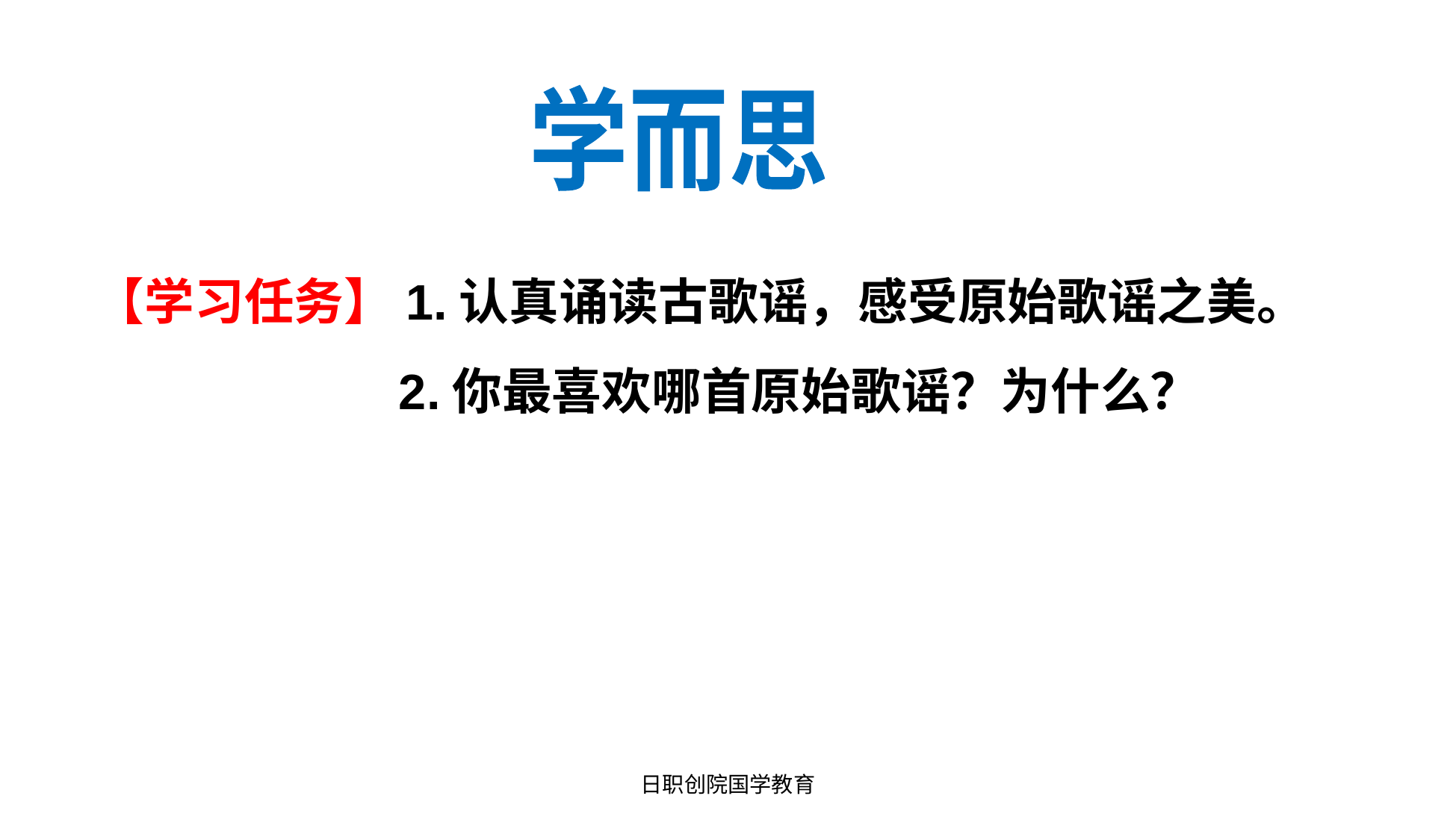

学而思
【学习任务】1.认真诵读古歌谣，感受原始歌谣之美。
                      2.你最喜欢哪首原始歌谣？为什么？
日职创院国学教育